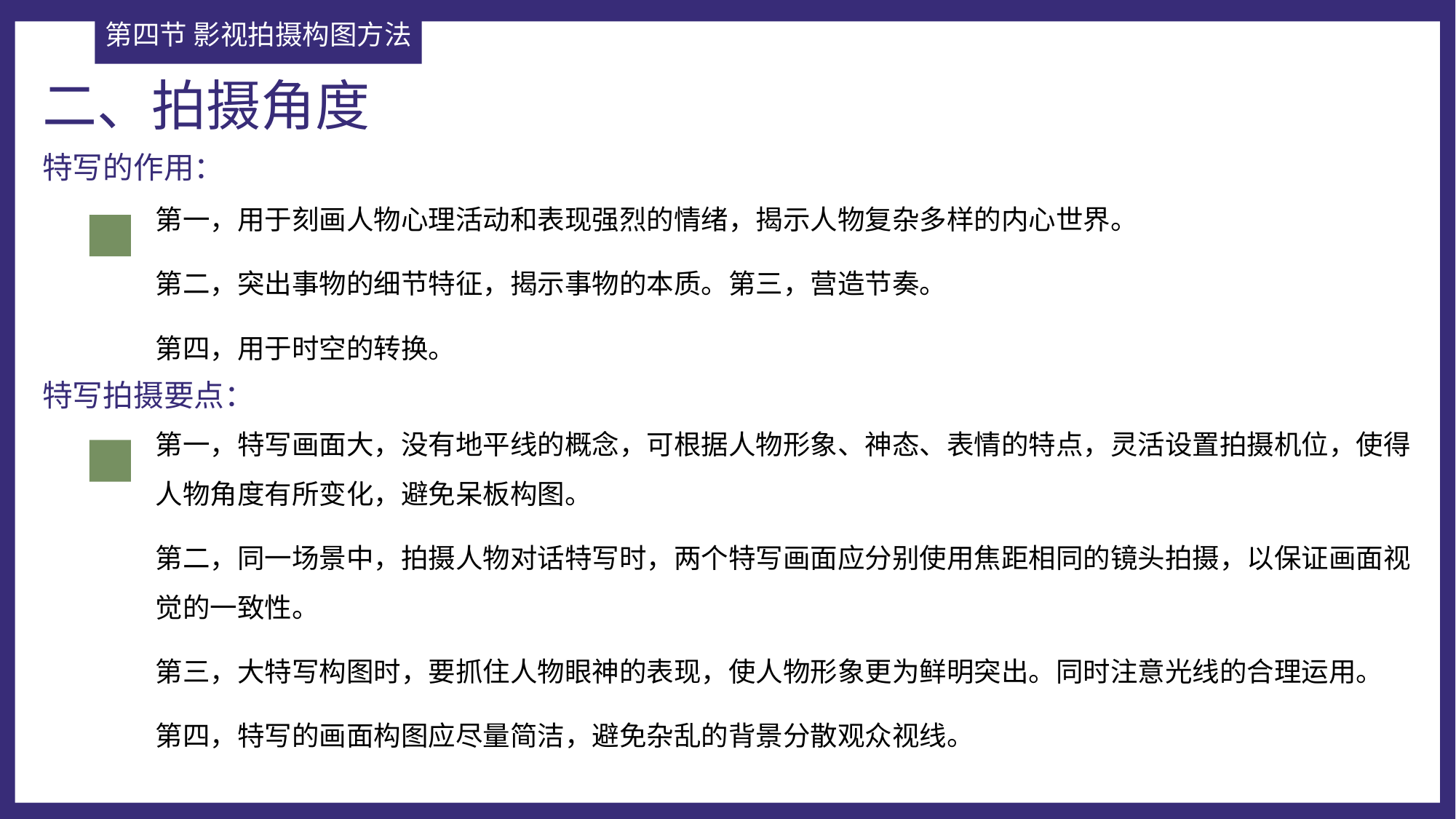

第四节 影视拍摄构图方法
二、拍摄角度
特写的作用：
第一，用于刻画人物心理活动和表现强烈的情绪，揭示人物复杂多样的内心世界。
第二，突出事物的细节特征，揭示事物的本质。第三，营造节奏。
第四，用于时空的转换。

特写拍摄要点：
第一，特写画面大，没有地平线的概念，可根据人物形象、神态、表情的特点，灵活设置拍摄机位，使得人物角度有所变化，避免呆板构图。
第二，同一场景中，拍摄人物对话特写时，两个特写画面应分别使用焦距相同的镜头拍摄，以保证画面视觉的一致性。
第三，大特写构图时，要抓住人物眼神的表现，使人物形象更为鲜明突出。同时注意光线的合理运用。
第四，特写的画面构图应尽量简洁，避免杂乱的背景分散观众视线。